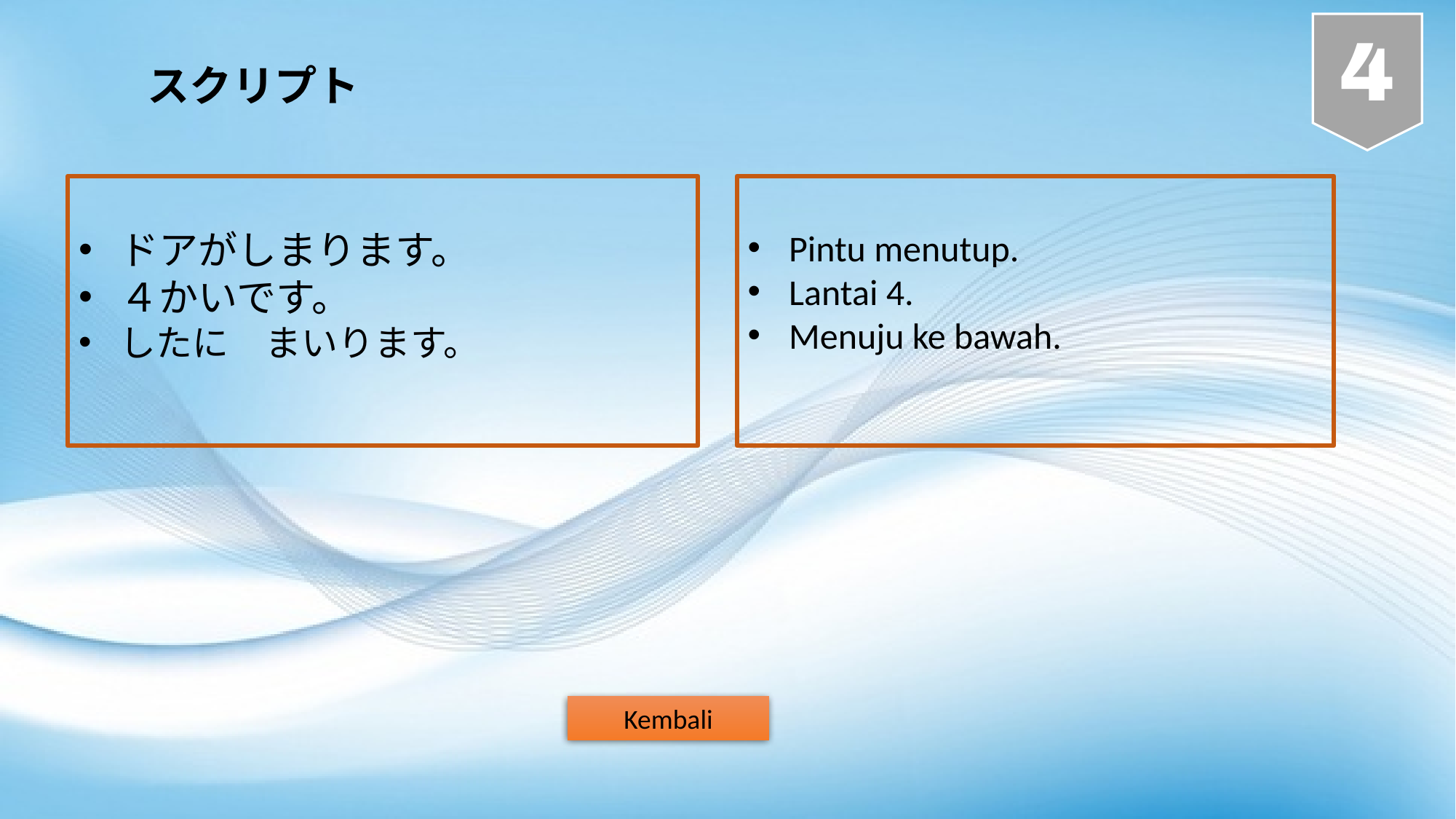

4
スクリプト

ドアがしまります。
４かいです。
したに　まいります。

Pintu menutup.
Lantai 4.
Menuju ke bawah.
Kembali